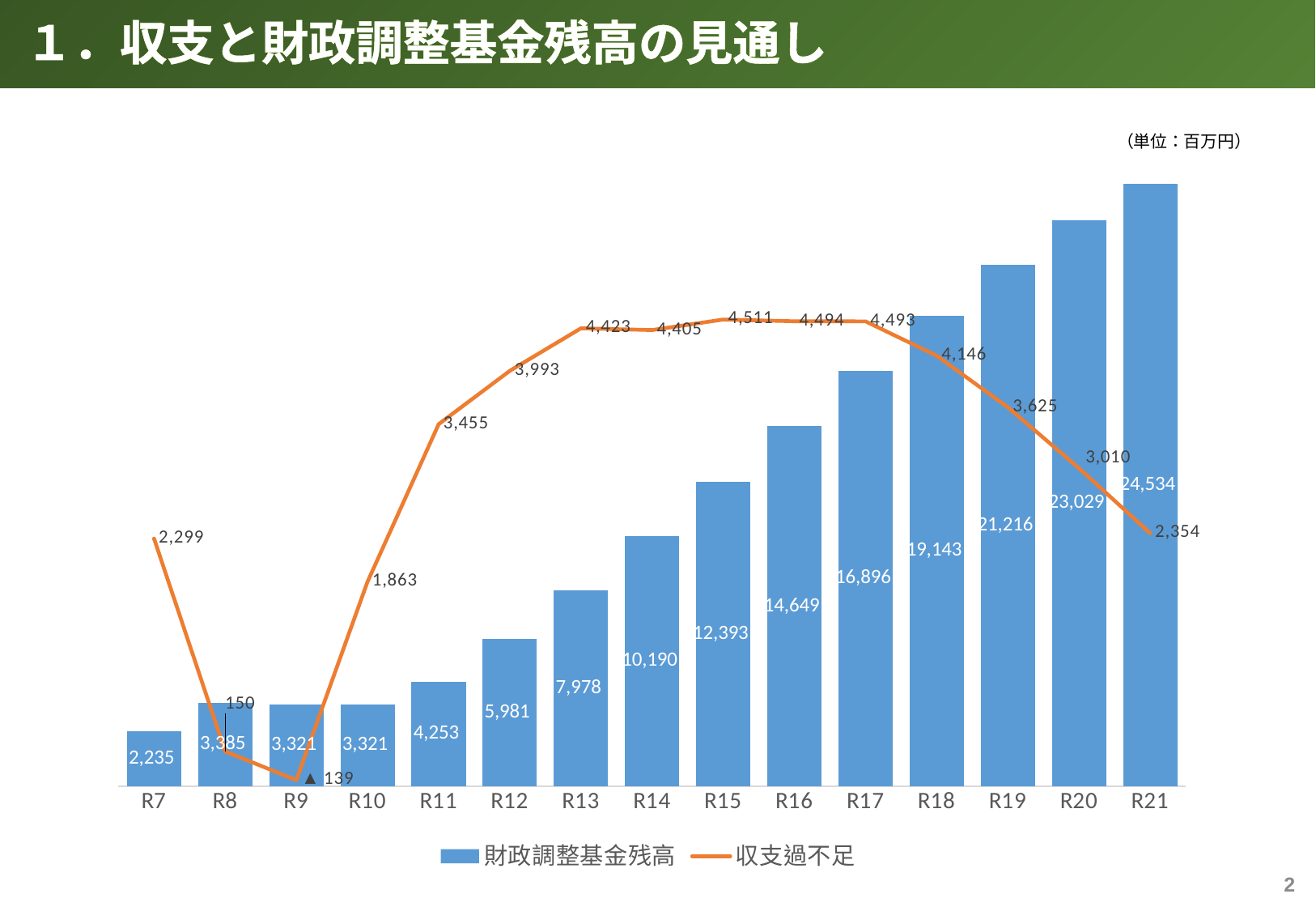

１．収支と財政調整基金残高の見通し
（単位：百万円）

### Chart

| Category |  |  |
|---|---|---|
| R7 | 2235.0 | 2299.0 |
| R8 | 3385.0 | 150.0 |
| R9 | 3321.0 | -139.0 |
| R10 | 3321.0 | 1863.0 |
| R11 | 4253.0 | 3455.0 |
| R12 | 5981.0 | 3993.0 |
| R13 | 7978.0 | 4423.0 |
| R14 | 10190.0 | 4405.0 |
| R15 | 12393.0 | 4511.0 |
| R16 | 14649.0 | 4494.0 |
| R17 | 16896.0 | 4493.0 |
| R18 | 19143.0 | 4146.0 |
| R19 | 21216.0 | 3625.0 |
| R20 | 23029.0 | 3010.0 |
| R21 | 24534.0 | 2354.0 |
2